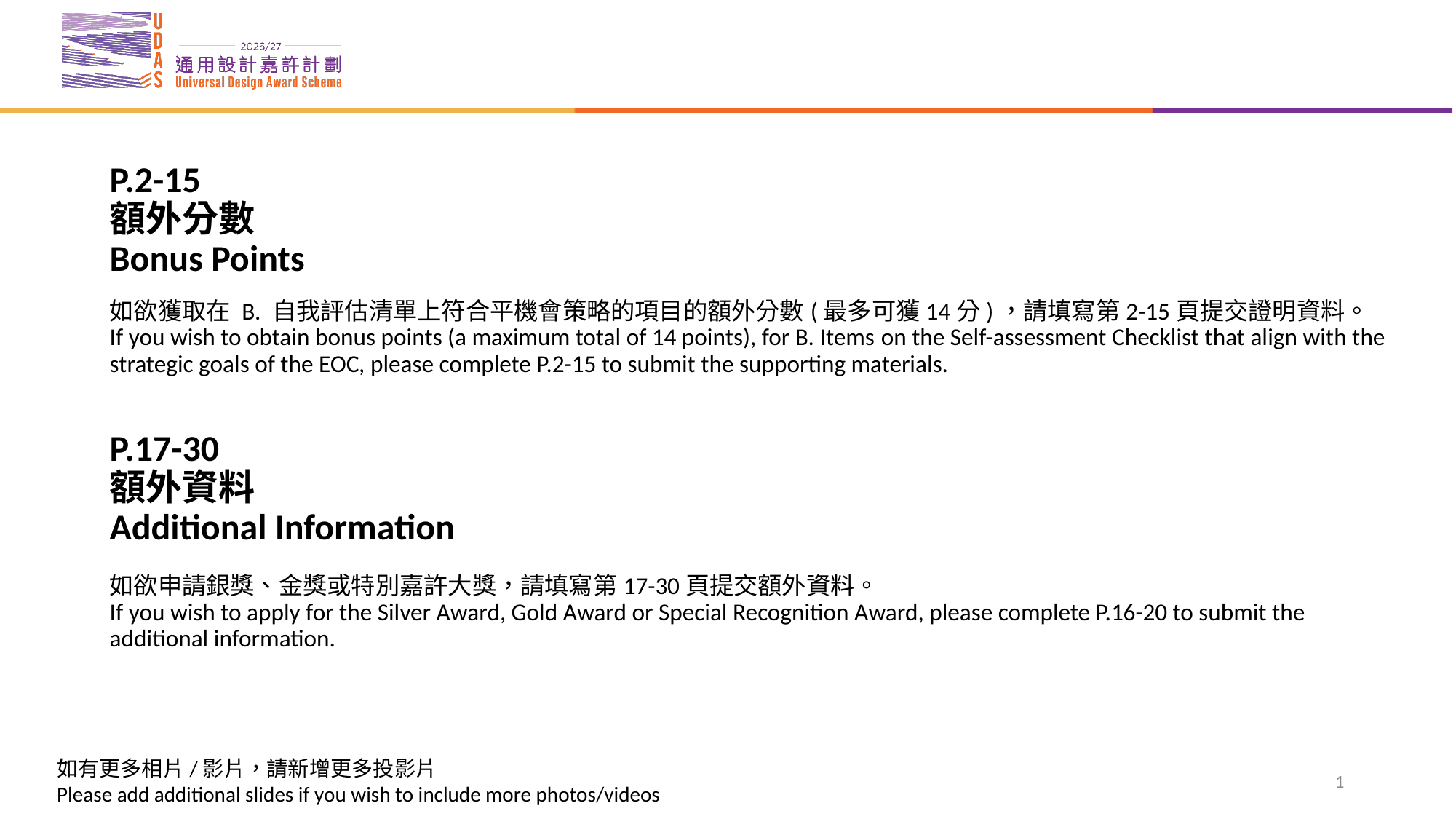

# P.2-15 額外分數 Bonus Points 如欲獲取在 B. 自我評估清單上符合平機會策略的項目的額外分數(最多可獲14分)，請填寫第2-15頁提交證明資料。 If you wish to obtain bonus points (a maximum total of 14 points), for B. Items on the Self-assessment Checklist that align with the strategic goals of the EOC, please complete P.2-15 to submit the supporting materials. P.17-30 額外資料 Additional Information 如欲申請銀獎、金獎或特別嘉許大獎，請填寫第17-30頁提交額外資料。 If you wish to apply for the Silver Award, Gold Award or Special Recognition Award, please complete P.16-20 to submit the additional information.
1